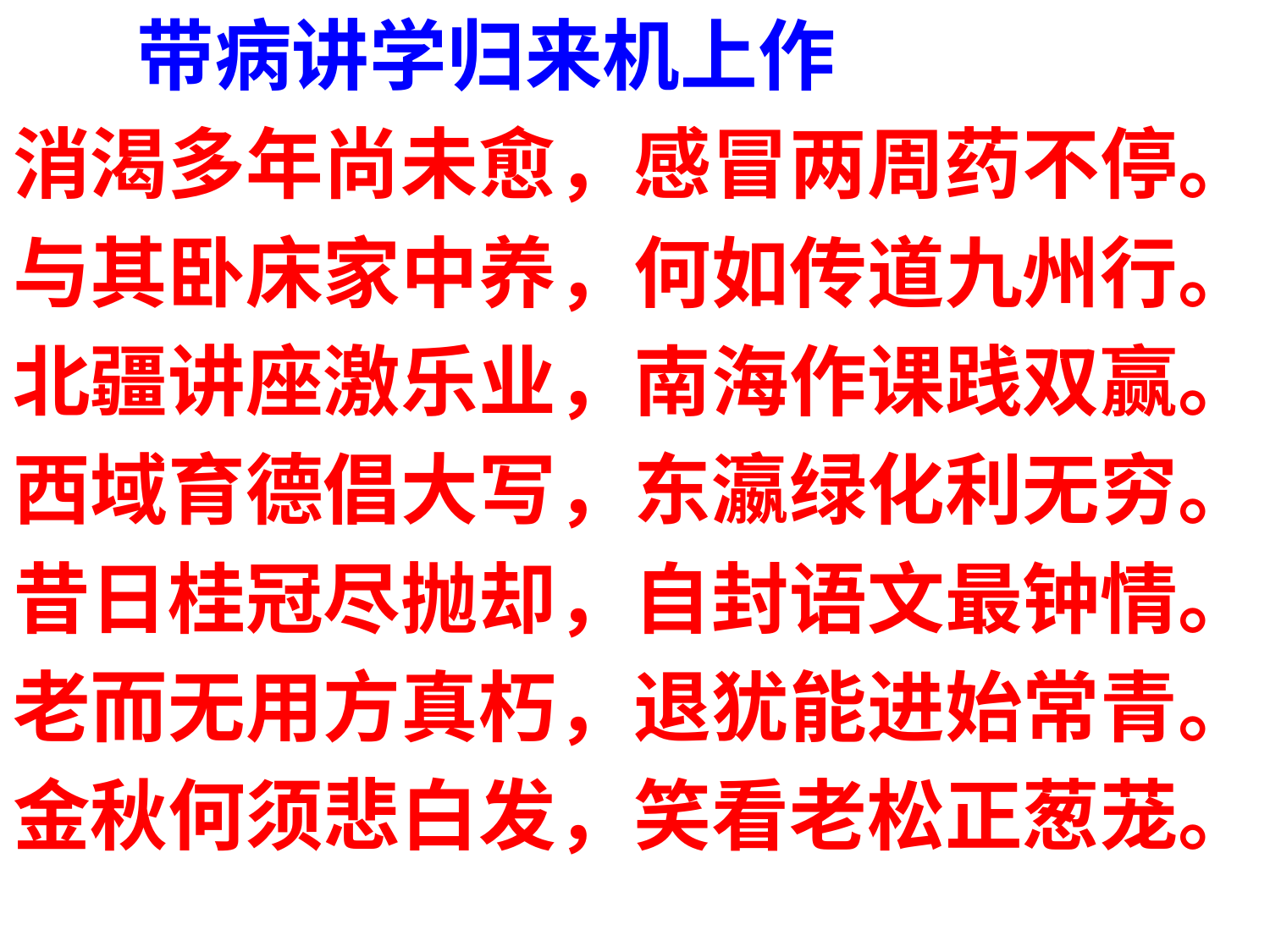

带病讲学归来机上作
消渴多年尚未愈，感冒两周药不停。
与其卧床家中养，何如传道九州行。
北疆讲座激乐业，南海作课践双赢。
西域育德倡大写，东瀛绿化利无穷。
昔日桂冠尽抛却，自封语文最钟情。
老而无用方真朽，退犹能进始常青。
金秋何须悲白发，笑看老松正葱茏。